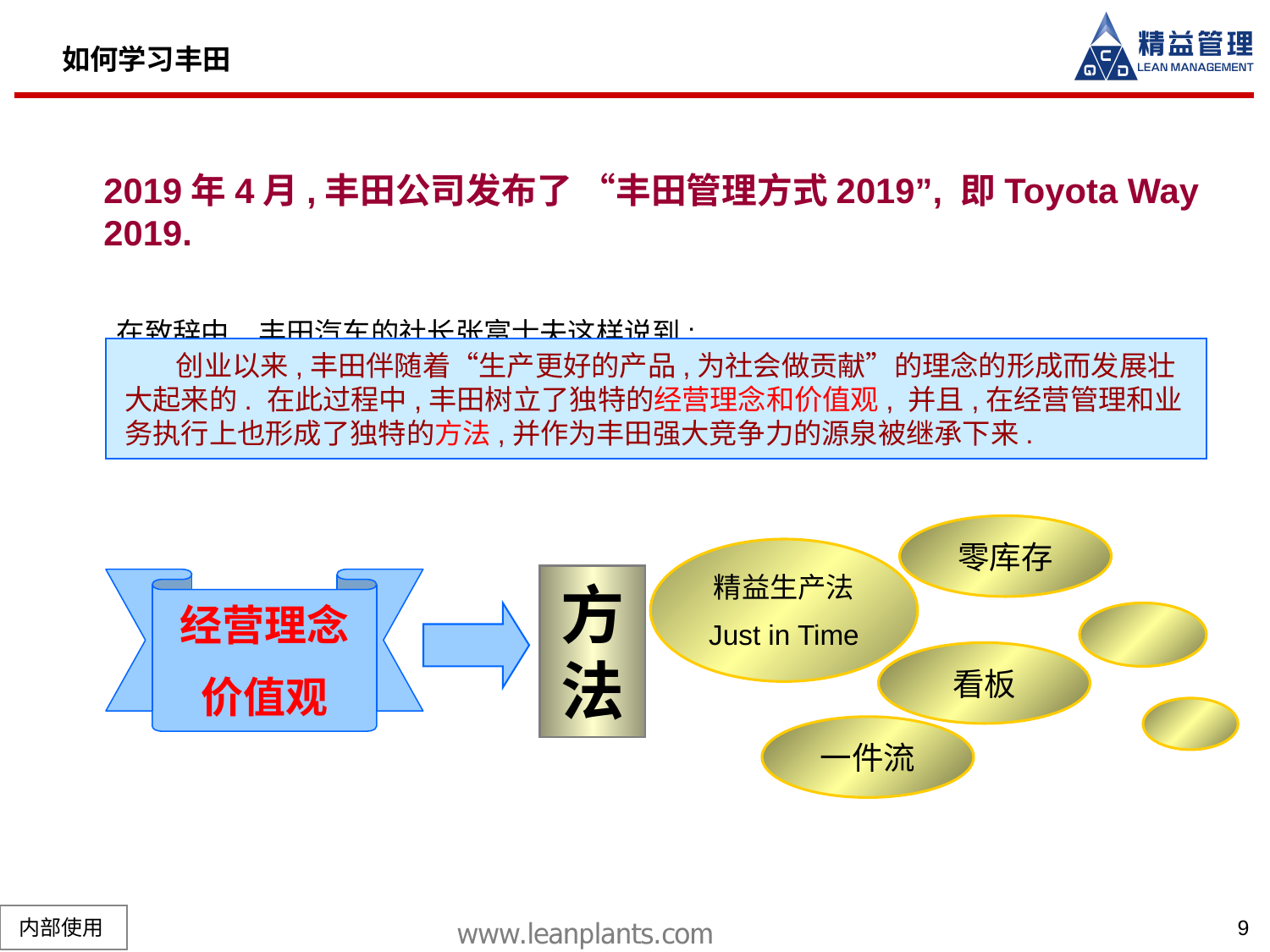

如何学习丰田
2019年4月,丰田公司发布了 “丰田管理方式2019”, 即Toyota Way 2019.

 在致辞中, 丰田汽车的社长张富士夫这样说到:
       创业以来,丰田伴随着“生产更好的产品,为社会做贡献”的理念的形成而发展壮大起来的. 在此过程中,丰田树立了独特的经营理念和价值观, 并且,在经营管理和业务执行上也形成了独特的方法,并作为丰田强大竞争力的源泉被继承下来.
零库存
精益生产法
Just in Time
方法
经营理念
价值观

看板

一件流
内部使用